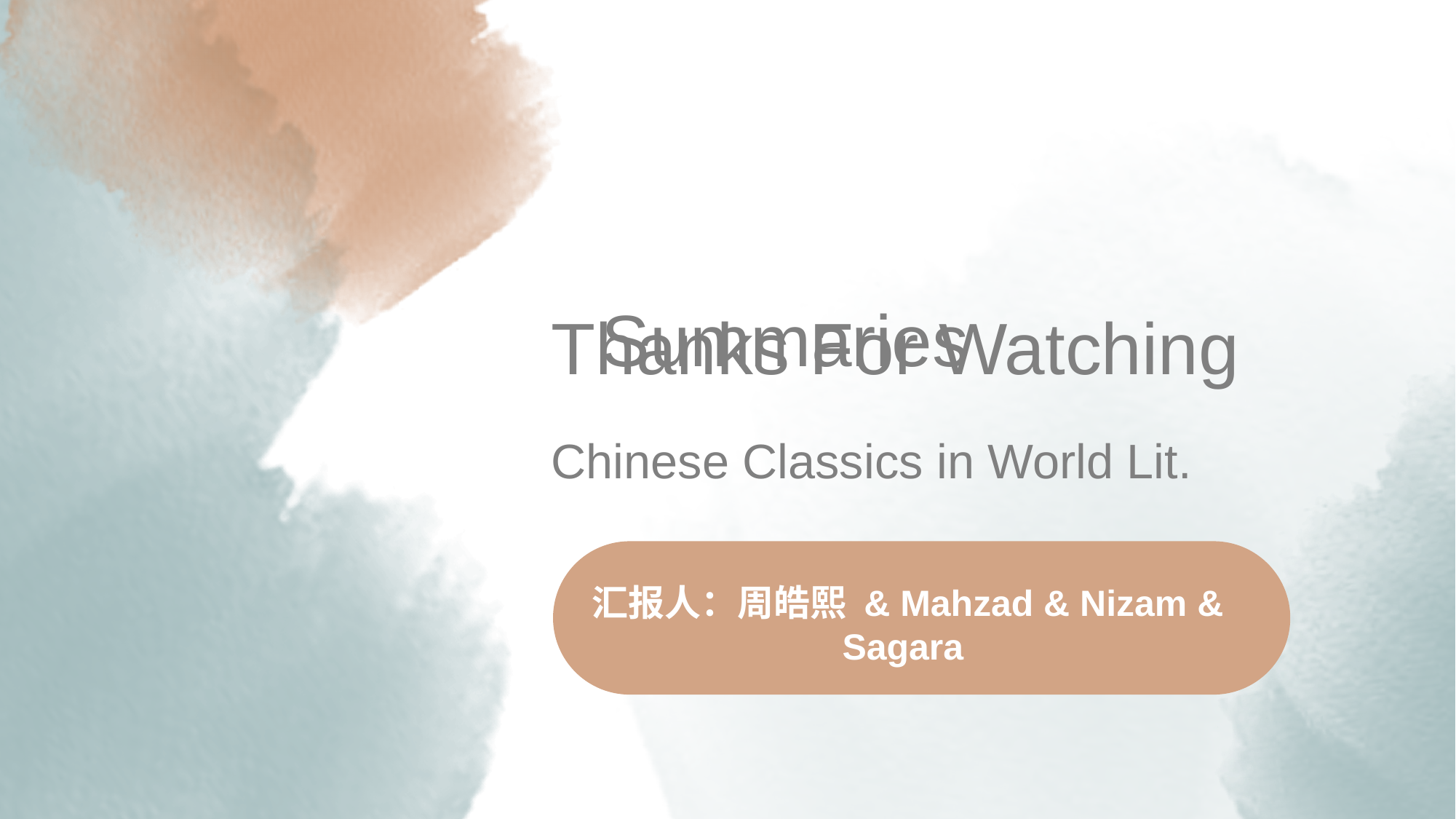

Summaries
Thanks For Watching
Chinese Classics in World Lit.

汇报人：周皓熙 & Mahzad & Nizam & Sagara